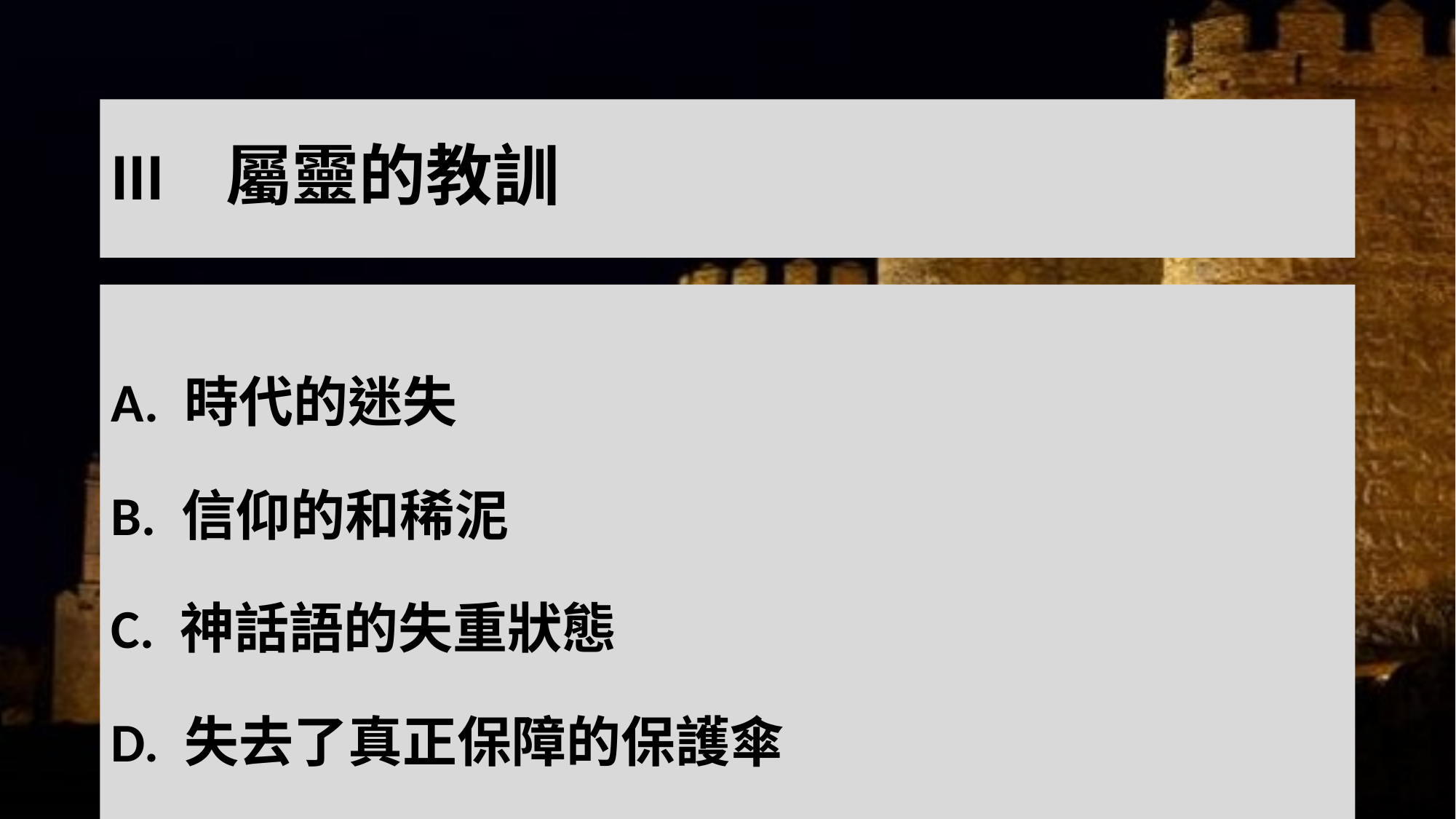

# III   屬靈的教訓

A. 時代的迷失
B. 信仰的和稀泥
C. 神話語的失重狀態
D. 失去了真正保障的保護傘